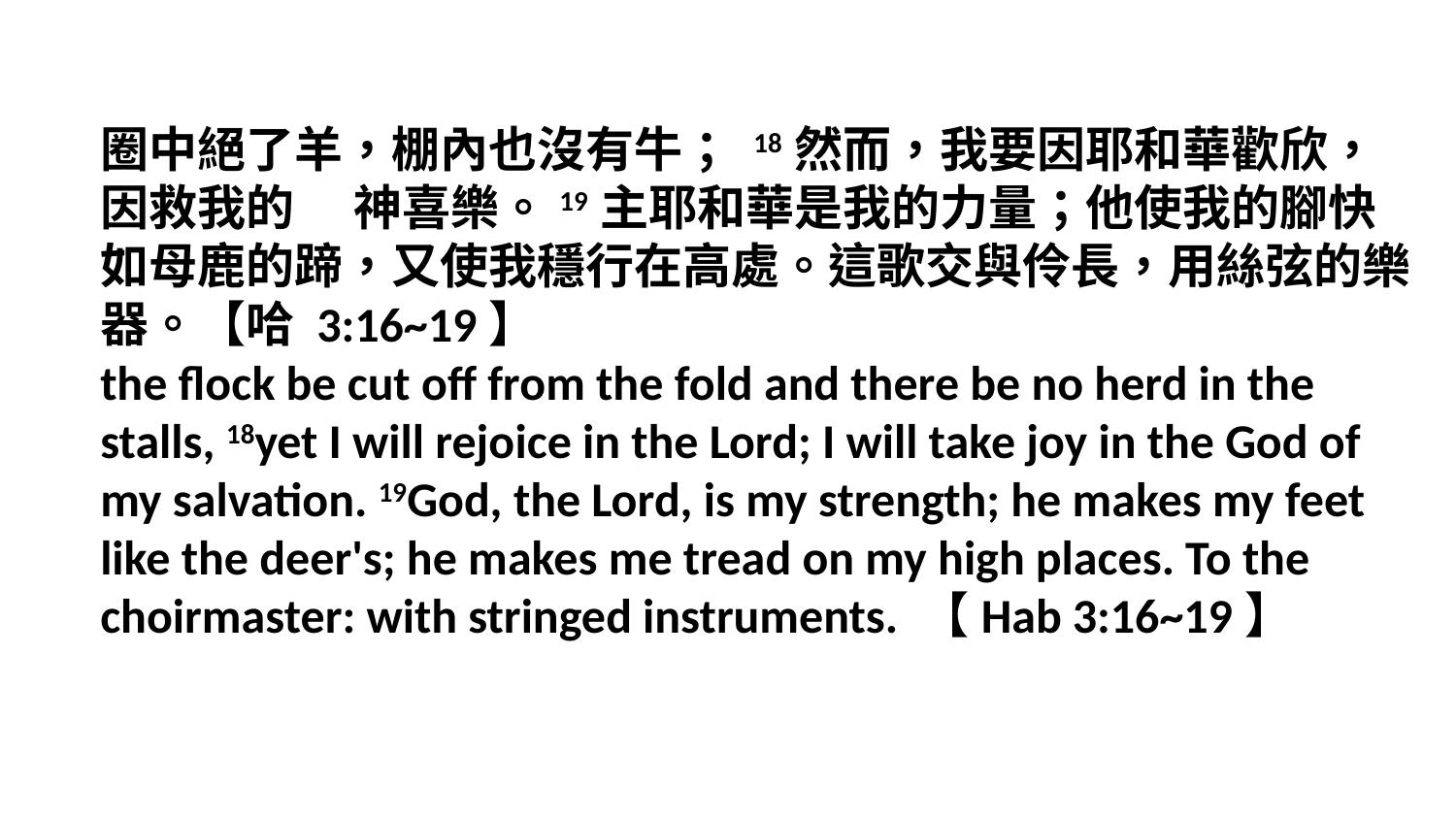

圈中絕了羊，棚內也沒有牛； 18然而，我要因耶和華歡欣，因救我的　 神喜樂。19主耶和華是我的力量；他使我的腳快如母鹿的蹄，又使我穩行在高處。這歌交與伶長，用絲弦的樂器。【哈 3:16~19】
the flock be cut off from the fold and there be no herd in the stalls, 18yet I will rejoice in the Lord; I will take joy in the God of my salvation. 19God, the Lord, is my strength; he makes my feet like the deer's; he makes me tread on my high places. To the choirmaster: with stringed instruments. 【Hab 3:16~19】